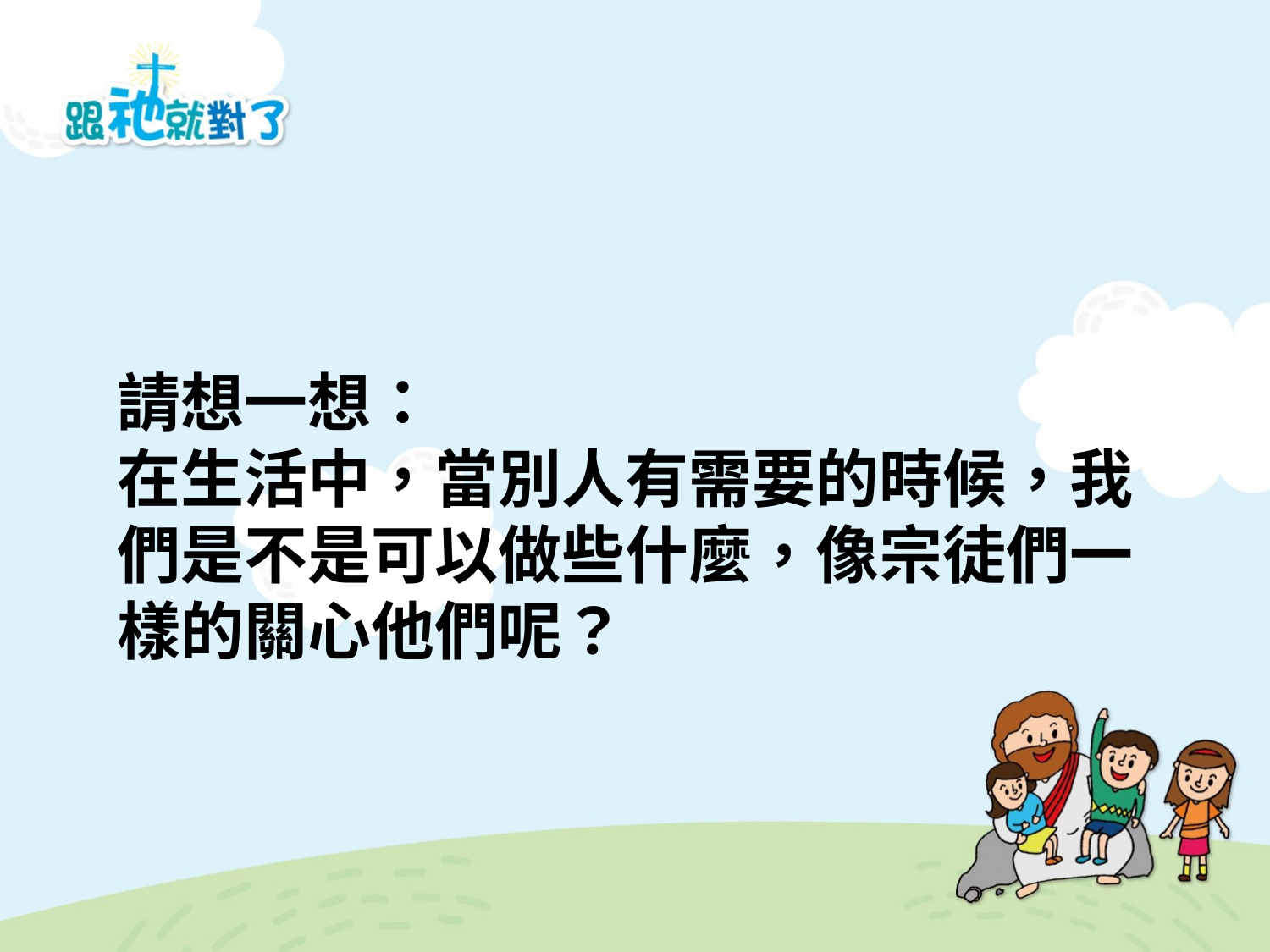

請想一想：
在生活中，當別人有需要的時候，我們是不是可以做些什麼，像宗徒們一樣的關心他們呢？